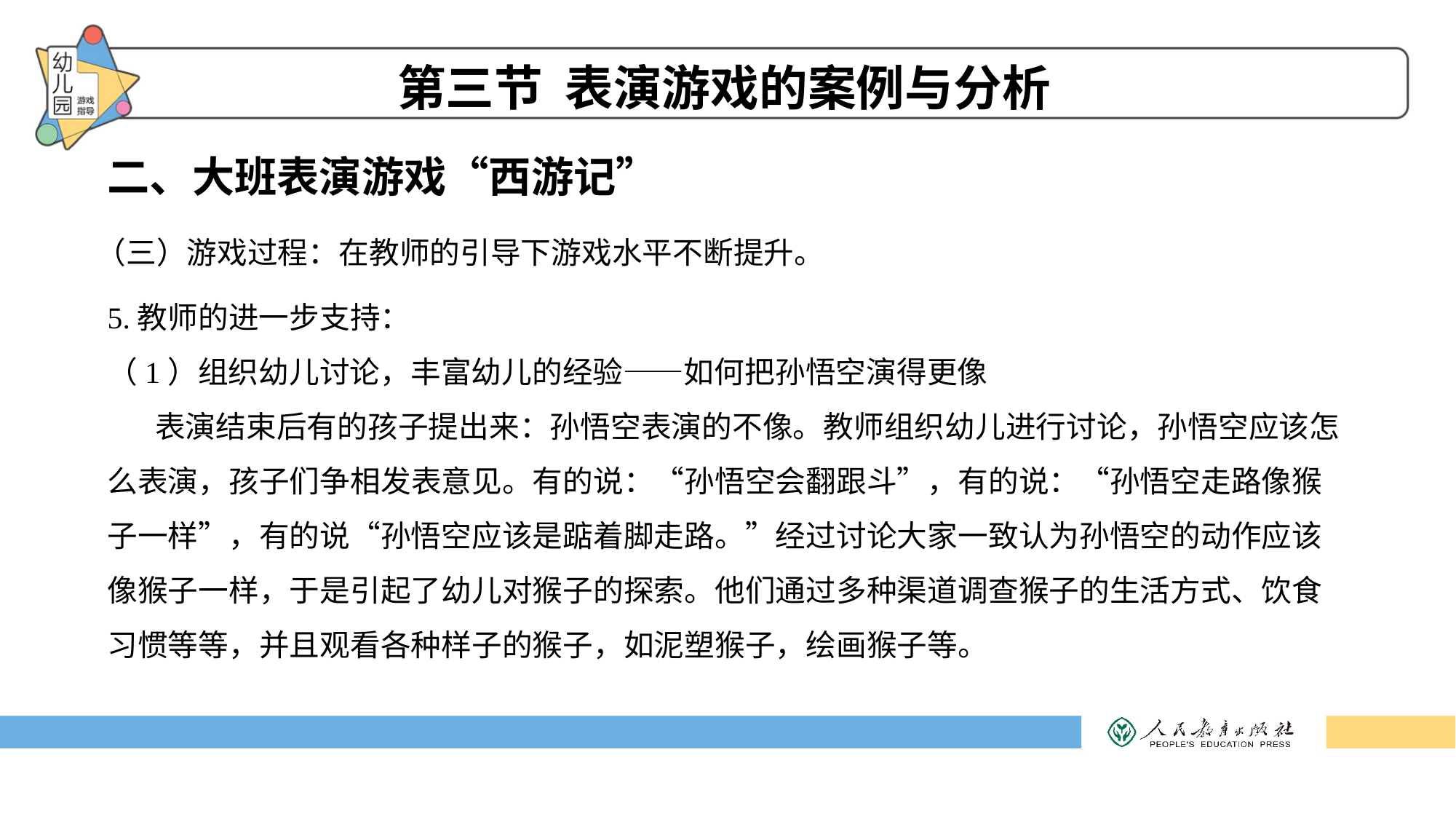

第三节  表演游戏的案例与分析
二、大班表演游戏“西游记”
（三）游戏过程：在教师的引导下游戏水平不断提升。
5.教师的进一步支持：
（1）组织幼儿讨论，丰富幼儿的经验——如何把孙悟空演得更像
      表演结束后有的孩子提出来：孙悟空表演的不像。教师组织幼儿进行讨论，孙悟空应该怎么表演，孩子们争相发表意见。有的说：“孙悟空会翻跟斗”，有的说：“孙悟空走路像猴子一样”，有的说“孙悟空应该是踮着脚走路。”经过讨论大家一致认为孙悟空的动作应该像猴子一样，于是引起了幼儿对猴子的探索。他们通过多种渠道调查猴子的生活方式、饮食习惯等等，并且观看各种样子的猴子，如泥塑猴子，绘画猴子等。